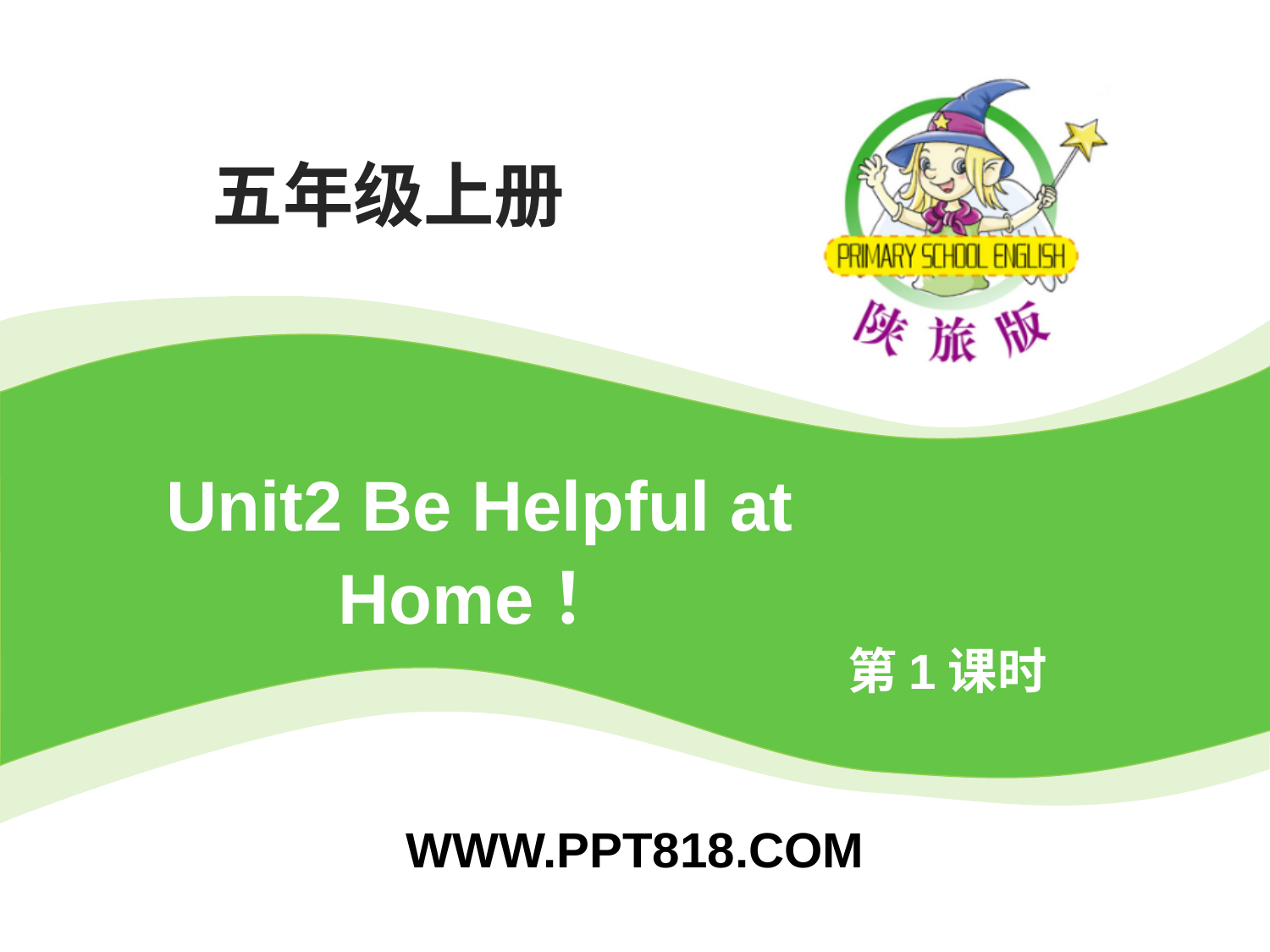

# Unit2 Be Helpful at Home！
第1课时
WWW.PPT818.COM